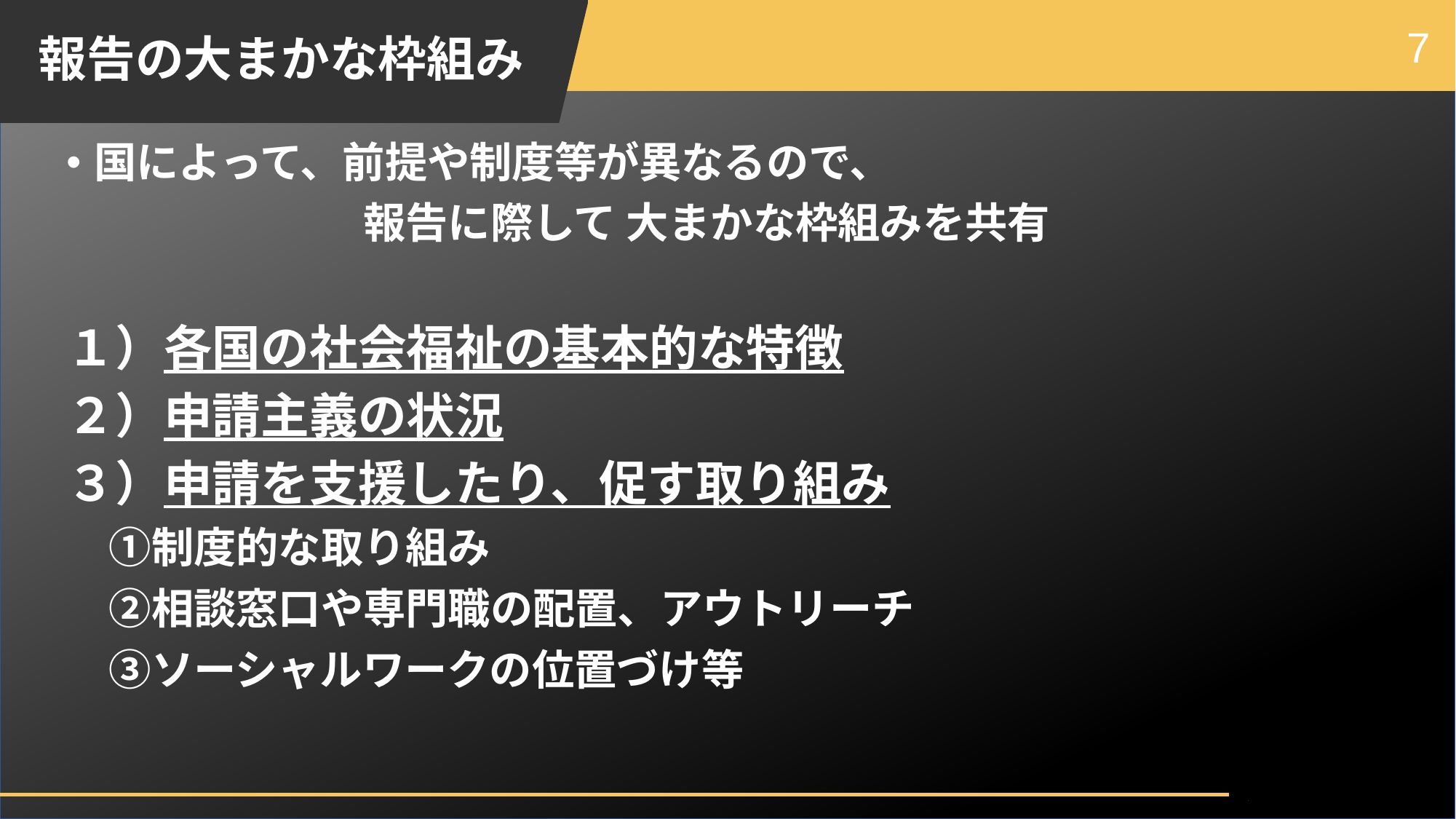

報告の大まかな枠組み
7
国によって、前提や制度等が異なるので、
　　　　　　　報告に際して 大まかな枠組みを共有

１）各国の社会福祉の基本的な特徴
２）申請主義の状況
３）申請を支援したり、促す取り組み
　①制度的な取り組み
　②相談窓口や専門職の配置、アウトリーチ
　③ソーシャルワークの位置づけ等